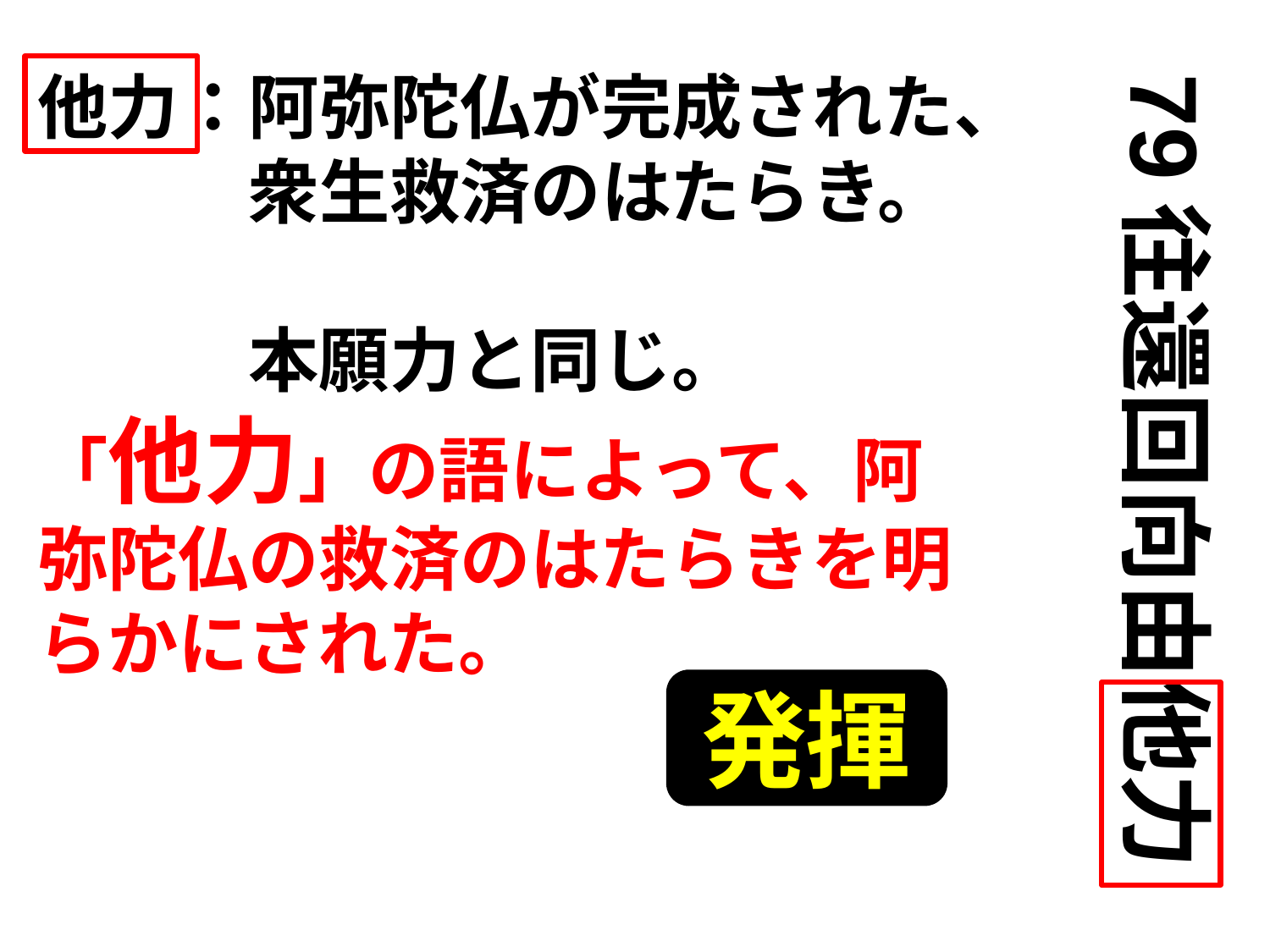

79往還回向由他力
他力：阿弥陀仏が完成された、
　　　衆生救済のはたらき。
　　　本願力と同じ。
「他力」の語によって、阿弥陀仏の救済のはたらきを明らかにされた。

発揮